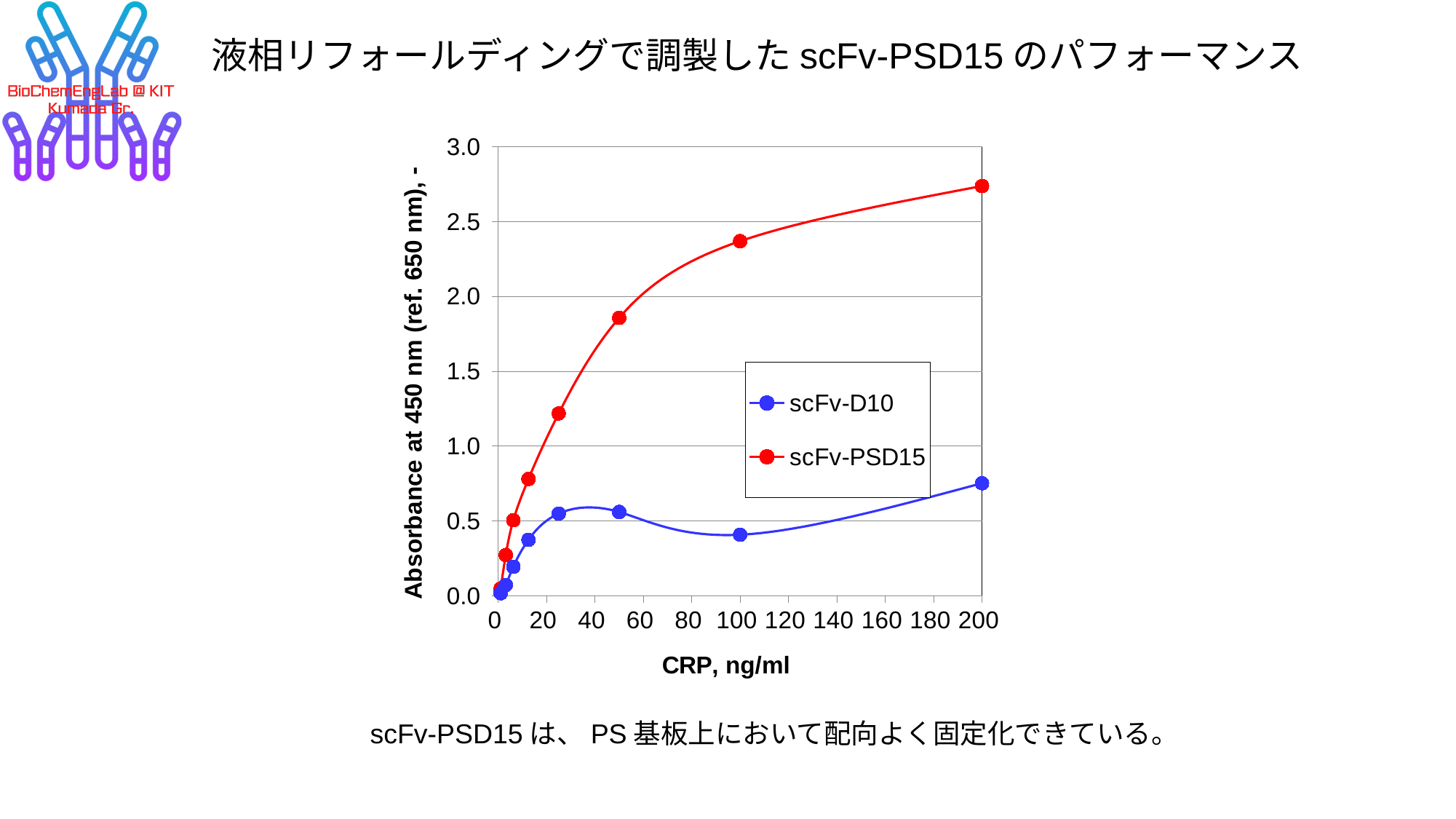

液相リフォールディングで調製したscFv-PSD15のパフォーマンス

### Chart

| Category |  |  |
|---|---|---|
scFv-PSD15は、PS基板上において配向よく固定化できている。